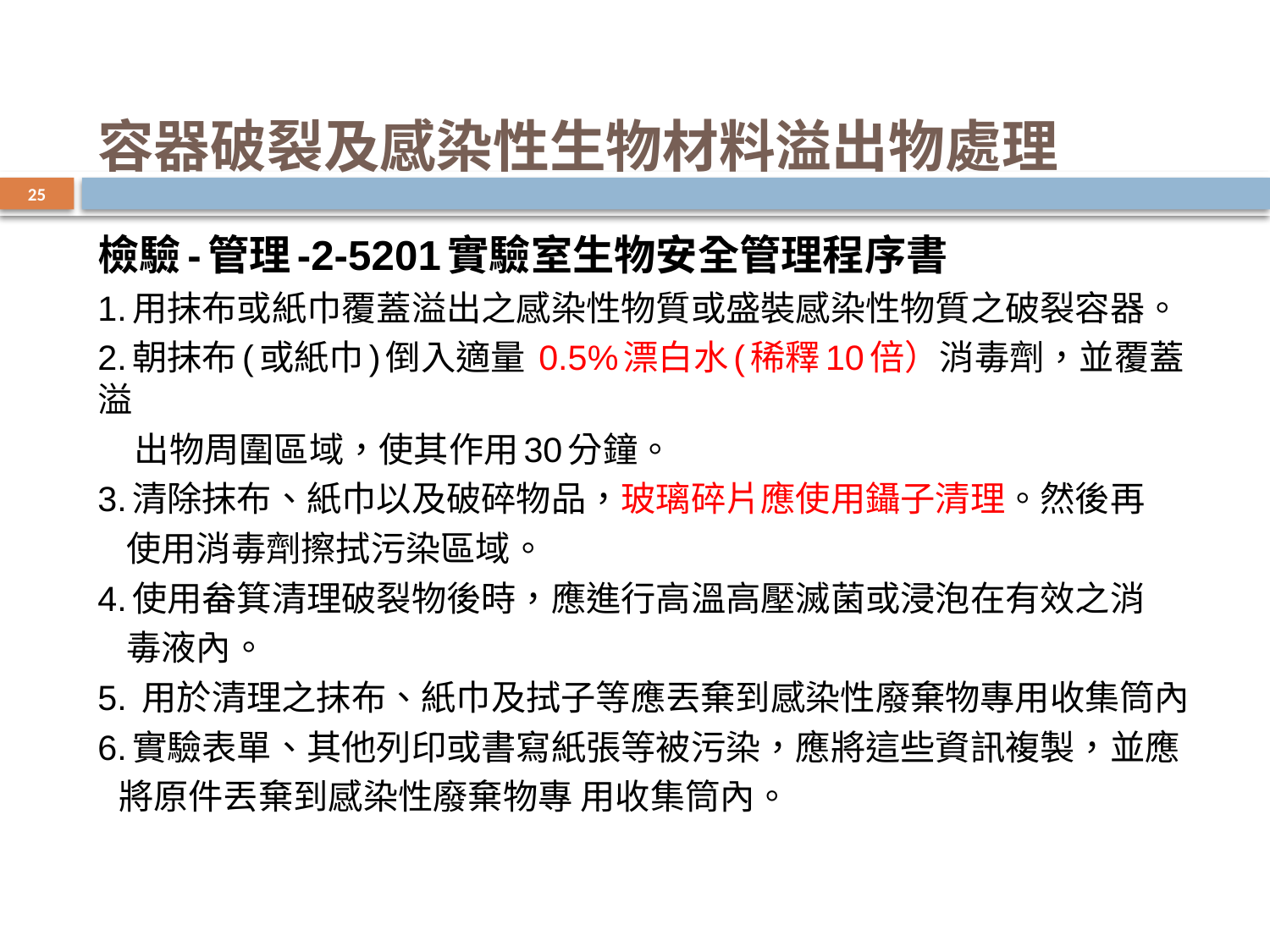

# 容器破裂及感染性生物材料溢出物處理
25
檢驗-管理-2-5201實驗室生物安全管理程序書
1.用抹布或紙巾覆蓋溢出之感染性物質或盛裝感染性物質之破裂容器。
2.朝抹布(或紙巾)倒入適量 0.5%漂白水(稀釋10倍）消毒劑，並覆蓋 溢
    出物周圍區域，使其作用30分鐘。
3.清除抹布、紙巾以及破碎物品，玻璃碎片應使用鑷子清理。然後再
   使用消毒劑擦拭污染區域。
4.使用畚箕清理破裂物後時，應進行高溫高壓滅菌或浸泡在有效之消
   毒液內。
5. 用於清理之抹布、紙巾及拭子等應丟棄到感染性廢棄物專用收集筒內
6.實驗表單、其他列印或書寫紙張等被污染，應將這些資訊複製，並應
  將原件丟棄到感染性廢棄物專 用收集筒內。